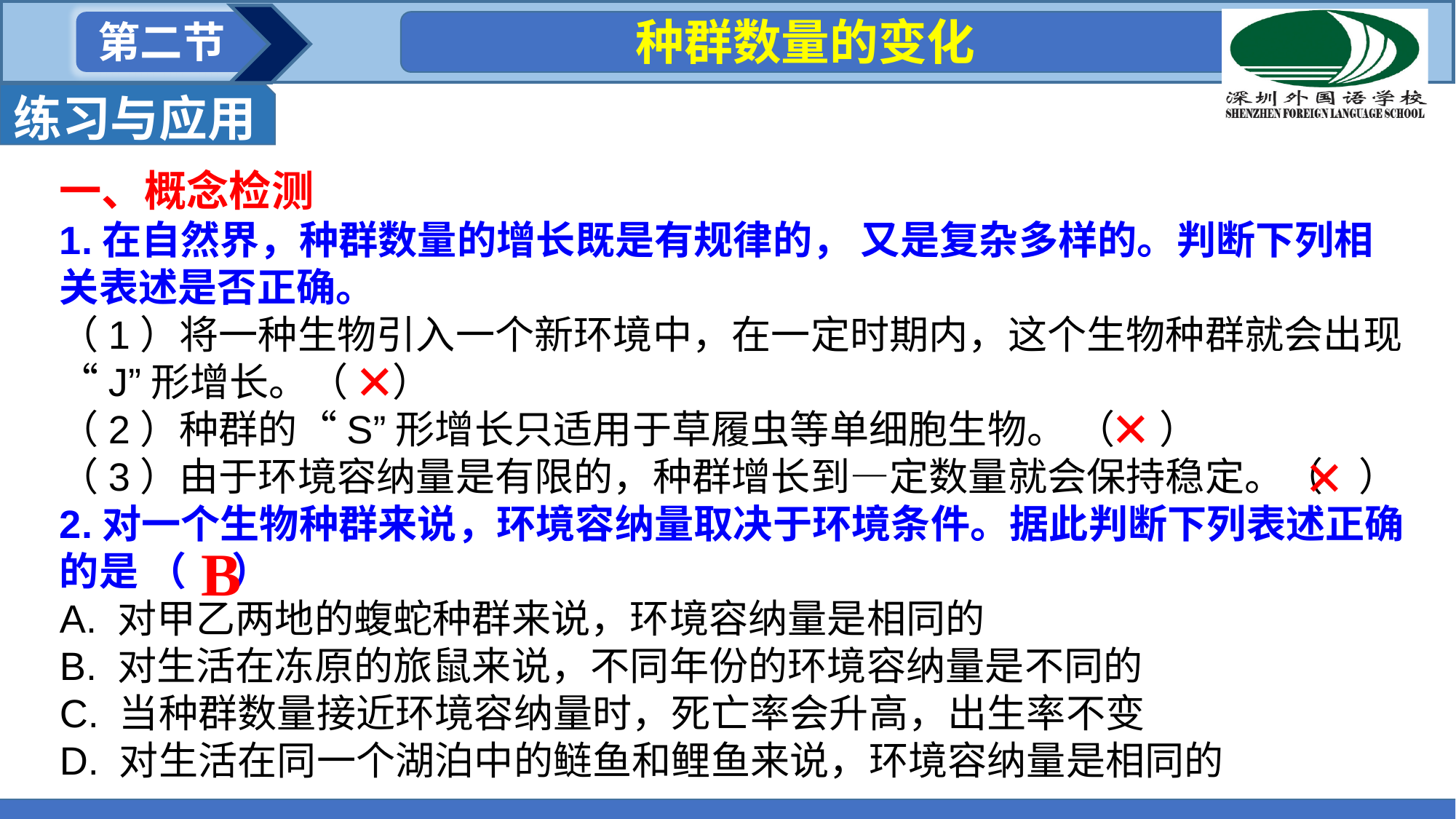

种群数量的变化
第二节
练习与应用
一、概念检测
1.在自然界，种群数量的增长既是有规律的， 又是复杂多样的。判断下列相关表述是否正确。
（1）将一种生物引入一个新环境中，在一定时期内，这个生物种群就会出现“J”形增长。（     ）
（2）种群的“S”形增长只适用于草履虫等单细胞生物。 （     ）
（3）由于环境容纳量是有限的，种群增长到—定数量就会保持稳定。（    ）
2.对一个生物种群来说，环境容纳量取决于环境条件。据此判断下列表述正确的是 （     ）
A. 对甲乙两地的蝮蛇种群来说，环境容纳量是相同的
B. 对生活在冻原的旅鼠来说，不同年份的环境容纳量是不同的
C. 当种群数量接近环境容纳量时，死亡率会升高，出生率不变
D. 对生活在同一个湖泊中的鲢鱼和鲤鱼来说，环境容纳量是相同的
×
×
×
B